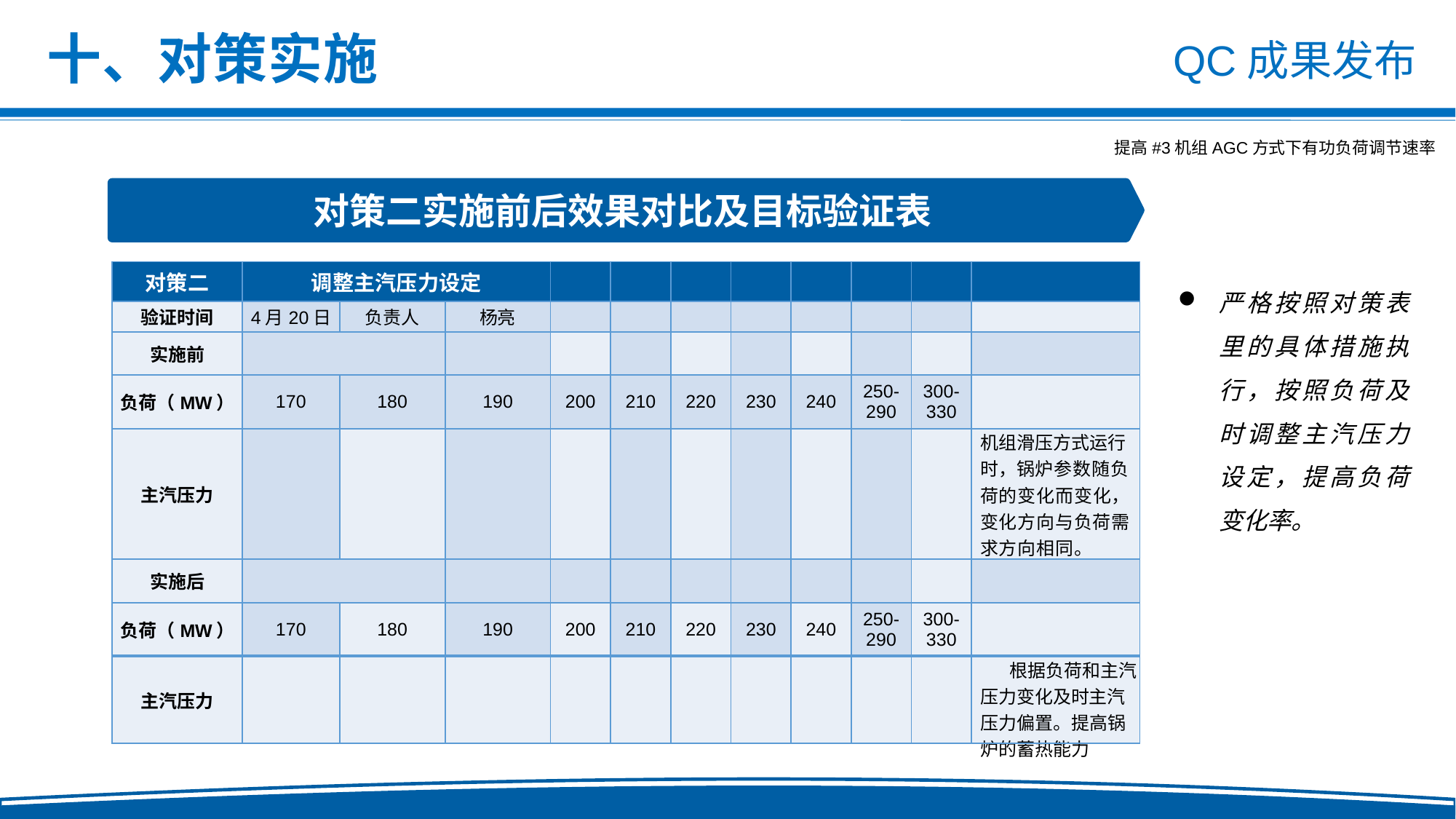

十、对策实施
对策二实施前后效果对比及目标验证表
| 对策二 | 调整主汽压力设定 |  |  |  |  |  |  |  |  |  |  |
| --- | --- | --- | --- | --- | --- | --- | --- | --- | --- | --- | --- |
| 验证时间 | 4月20日 | 负责人 | 杨亮 |  |  |  |  |  |  |  |  |
| 实施前 |  |  |  |  |  |  |  |  |  |  |  |
| 负荷（MW） | 170 | 180 | 190 | 200 | 210 | 220 | 230 | 240 | 250-290 | 300-330 |  |
| 主汽压力 |  |  |  |  |  |  |  |  |  |  | 机组滑压方式运行时，锅炉参数随负荷的变化而变化，变化方向与负荷需求方向相同。 负荷增加缓慢。 |
| 实施后 |  |  |  |  |  |  |  |  |  |  |  |
| 负荷（MW） | 170 | 180 | 190 | 200 | 210 | 220 | 230 | 240 | 250-290 | 300-330 |  |
| 主汽压力 |  |  |  |  |  |  |  |  |  |  | 根据负荷和主汽压力变化及时主汽压力偏置。提高锅炉的蓄热能力 |
严格按照对策表里的具体措施执行，按照负荷及时调整主汽压力设定，提高负荷变化率。
.